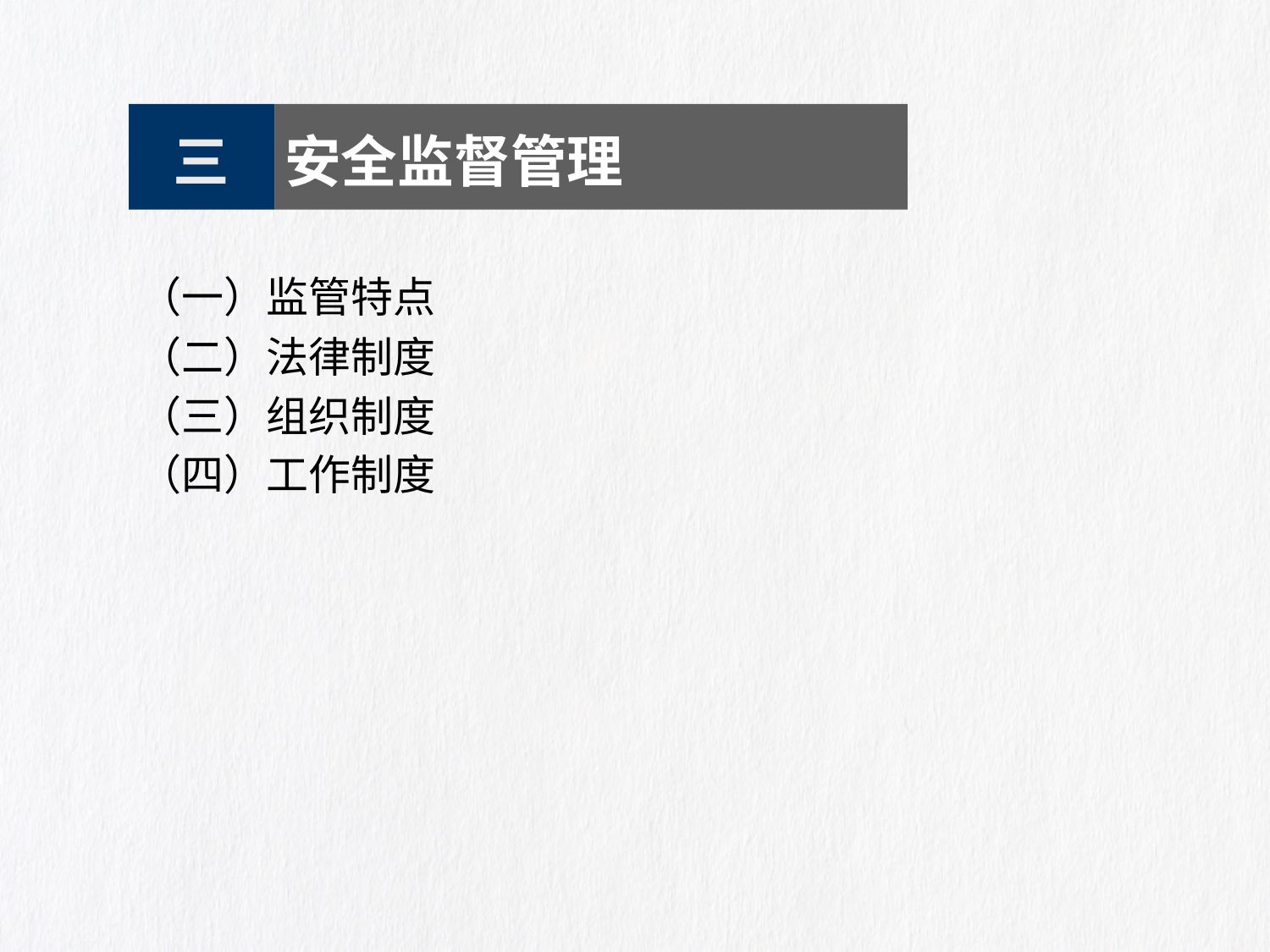

三
安全监督管理
（一）监管特点
（二）法律制度
（三）组织制度
（四）工作制度
76